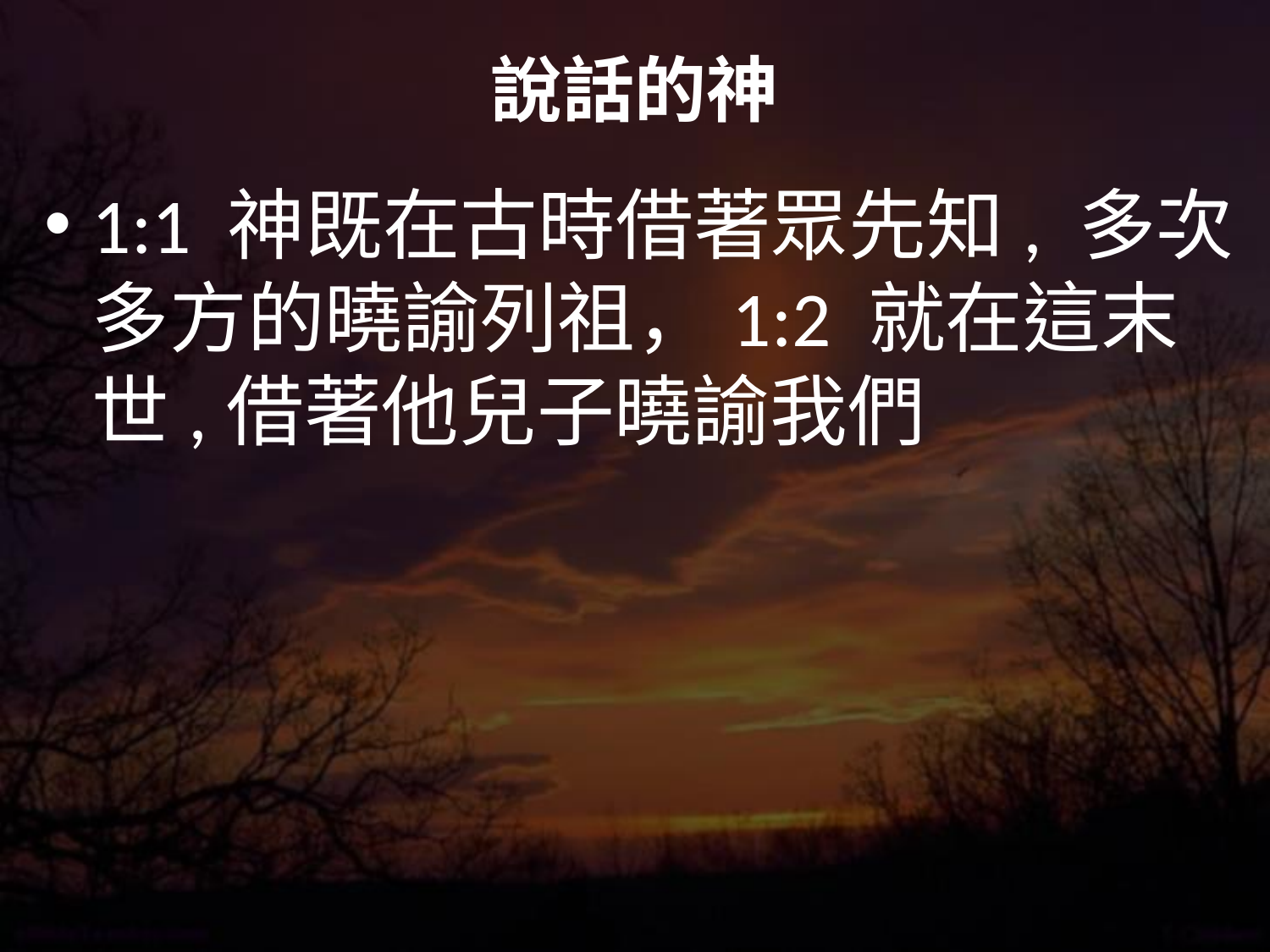

# 說話的神
1:1 神既在古時借著眾先知, 多次多方的曉諭列祖，1:2 就在這末世,借著他兒子曉諭我們